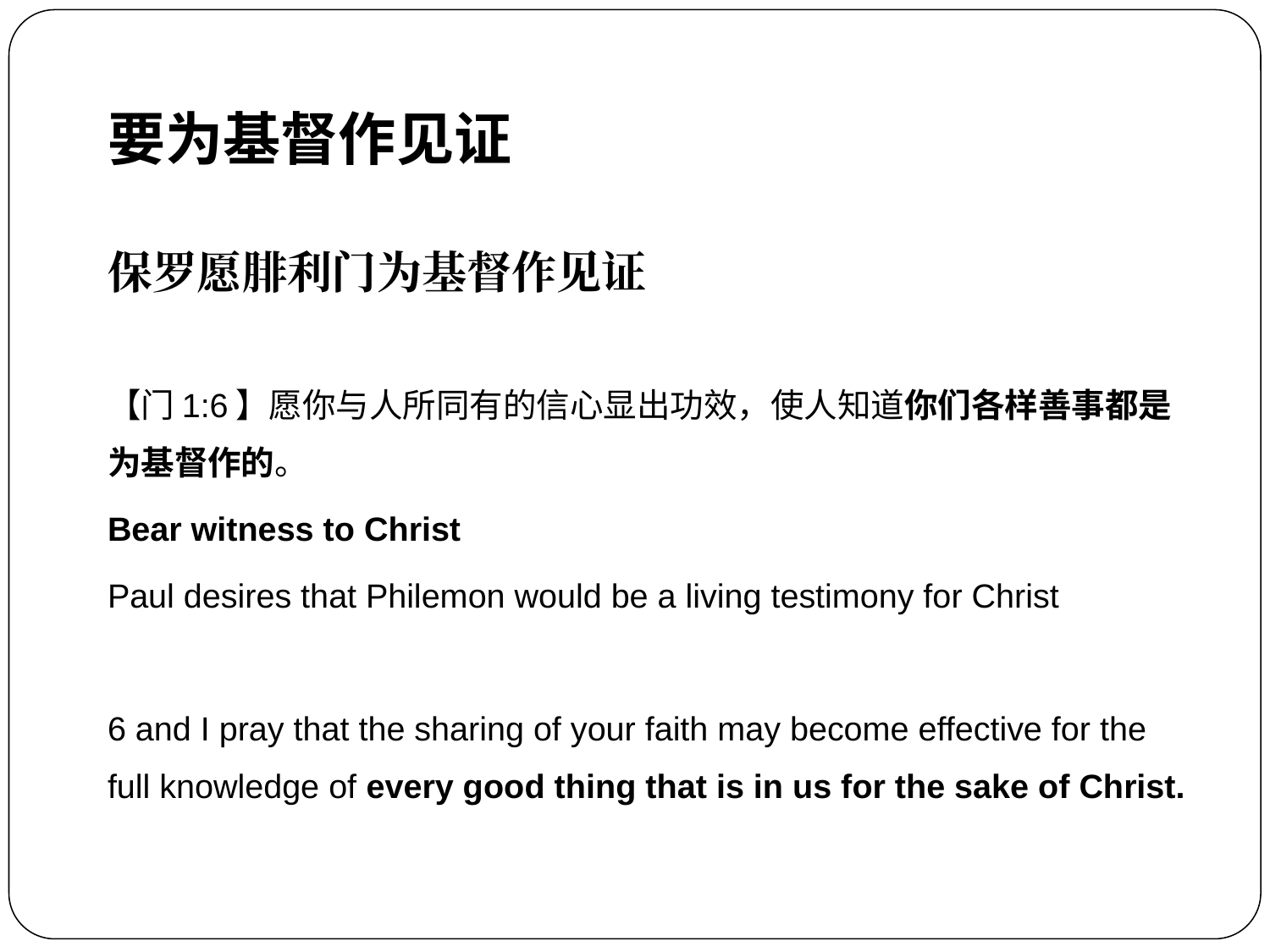

要为基督作见证

保罗愿腓利门为基督作见证
【门1:6】愿你与人所同有的信心显出功效，使人知道你们各样善事都是为基督作的。
Bear witness to Christ
Paul desires that Philemon would be a living testimony for Christ

6 and I pray that the sharing of your faith may become effective for the full knowledge of every good thing that is in us for the sake of Christ.